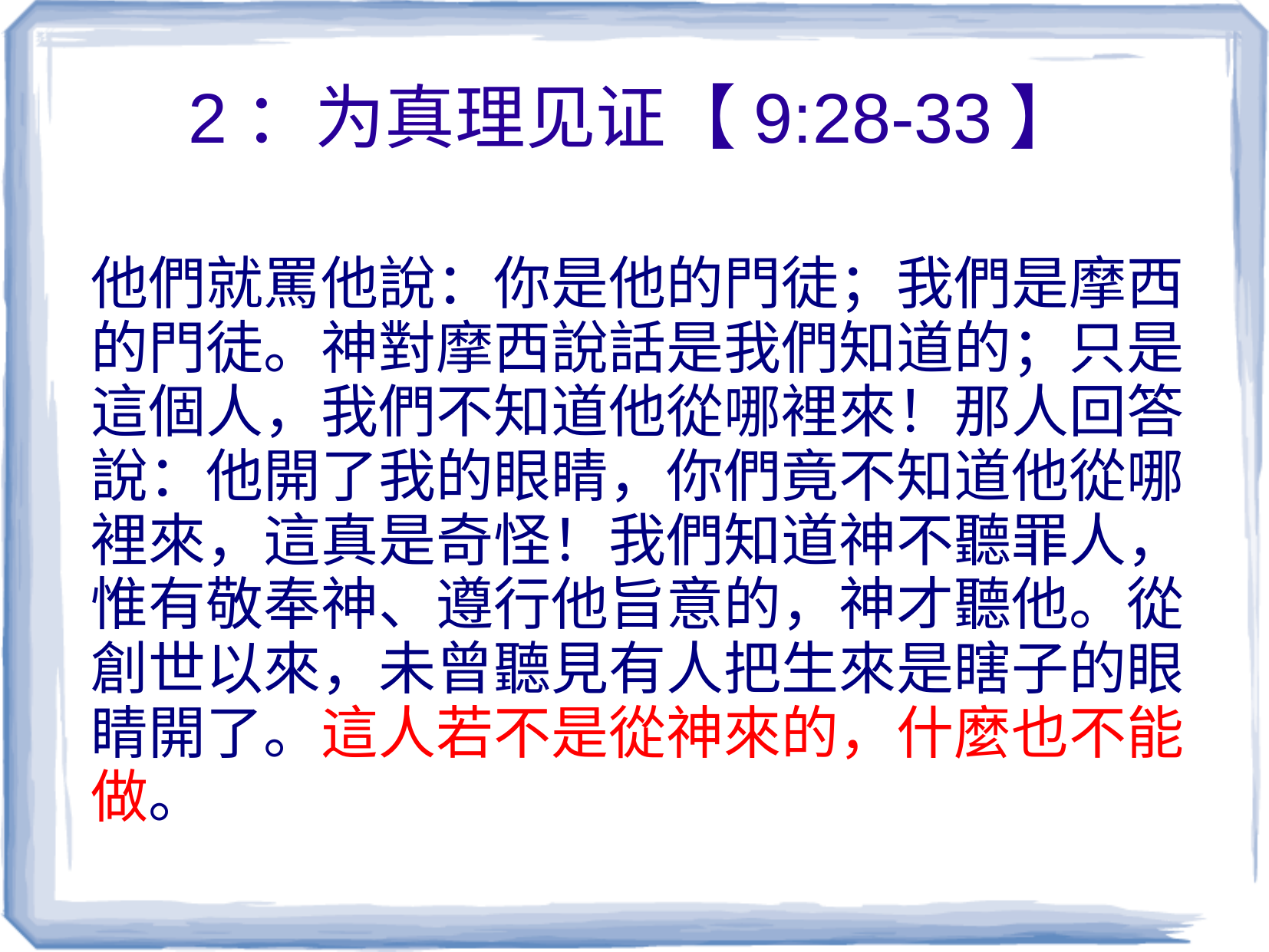

# 2：为真理见证【9:28-33】
他們就罵他說：你是他的門徒；我們是摩西的門徒。神對摩西說話是我們知道的；只是這個人，我們不知道他從哪裡來！那人回答說：他開了我的眼睛，你們竟不知道他從哪裡來，這真是奇怪！我們知道神不聽罪人，惟有敬奉神、遵行他旨意的，神才聽他。從創世以來，未曾聽見有人把生來是瞎子的眼睛開了。這人若不是從神來的，什麼也不能做。